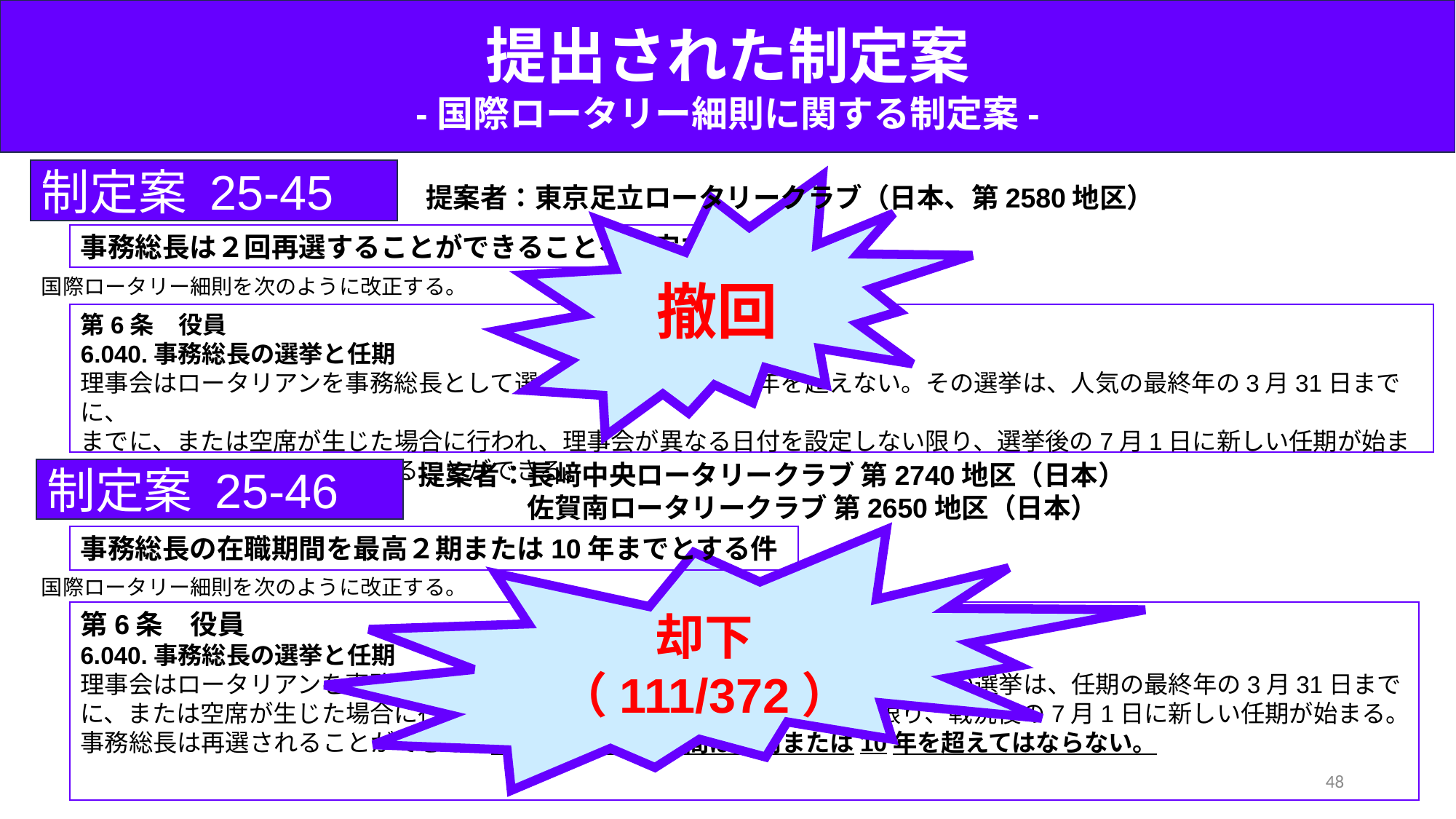

提出された制定案
-国際ロータリー細則に関する制定案-
制定案 25-45
提案者：東京足立ロータリークラブ（日本、第2580地区）
撤回
事務総長は２回再選することができることを規定する件
国際ロータリー細則を次のように改正する。
第6条　役員
6.040.事務総長の選挙と任期
理事会はロータリアンを事務総長として選出し、その人気は５年を超えない。その選挙は、人気の最終年の3月31日までに、
までに、または空席が生じた場合に行われ、理事会が異なる日付を設定しない限り、選挙後の7月1日に新しい任期が始まる。事務総長は２回再選させることができる。

制定案 25-46
提案者：長﨑中央ロータリークラブ 第2740地区（日本）
　　　　佐賀南ロータリークラブ 第2650地区（日本）
事務総長の在職期間を最高２期または10年までとする件
却下
（111/372）
国際ロータリー細則を次のように改正する。
第6条　役員
6.040.事務総長の選挙と任期
理事会はロータリアンを事務総長として選出し、その任期は5年を超えない。その選挙は、任期の最終年の3月31日まで
に、または空席が生じた場合に行われ、理事会が異なる日付を設定しない限り、戦況後の7月1日に新しい任期が始まる。
事務総長は再選されることができる。事務総長の在職期間は２期または10年を超えてはならない。

48